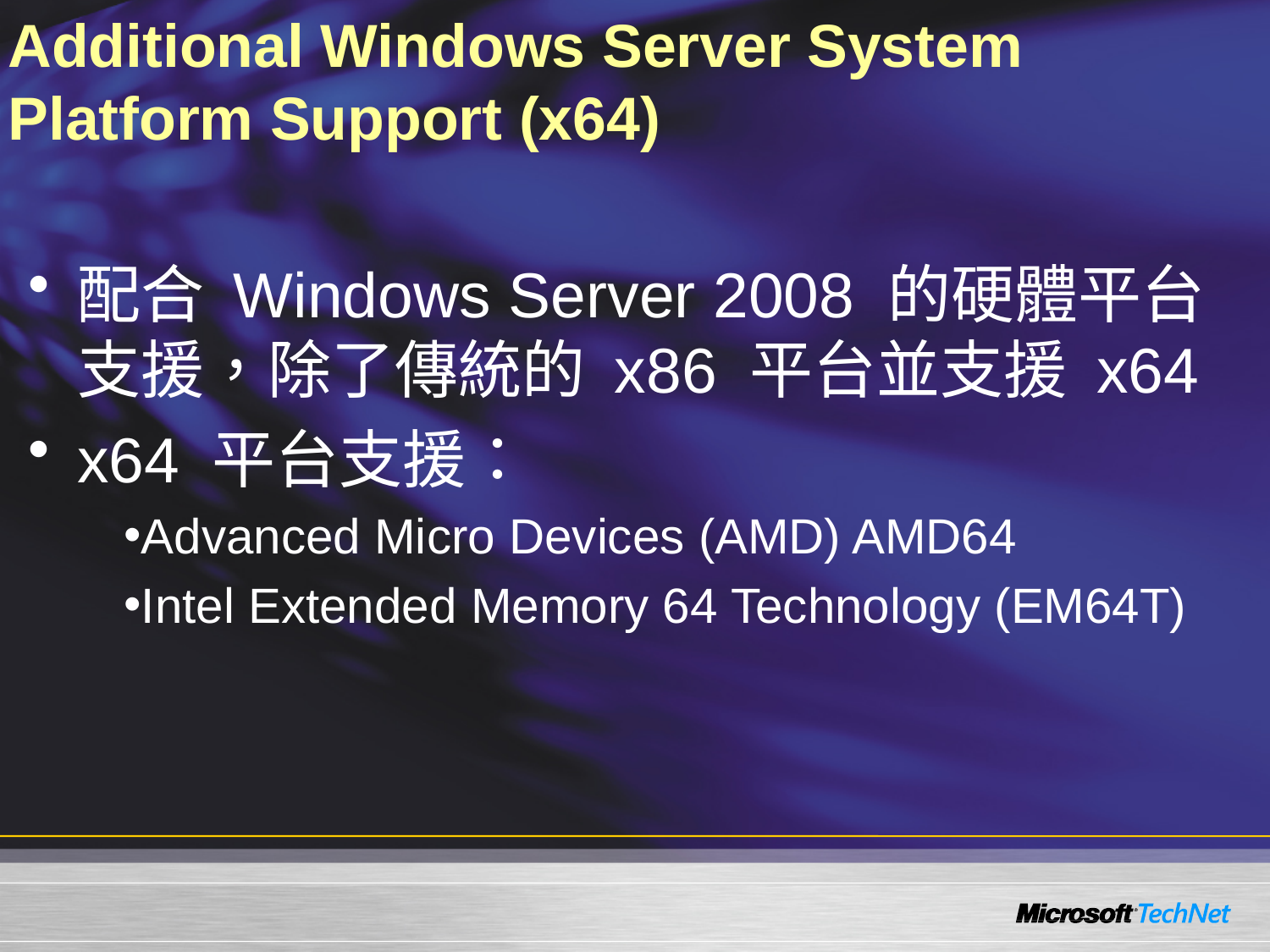

# Additional Windows Server System Platform Support (x64)

配合 Windows Server 2008 的硬體平台支援，除了傳統的 x86 平台並支援 x64
x64 平台支援：
Advanced Micro Devices (AMD) AMD64
Intel Extended Memory 64 Technology (EM64T)